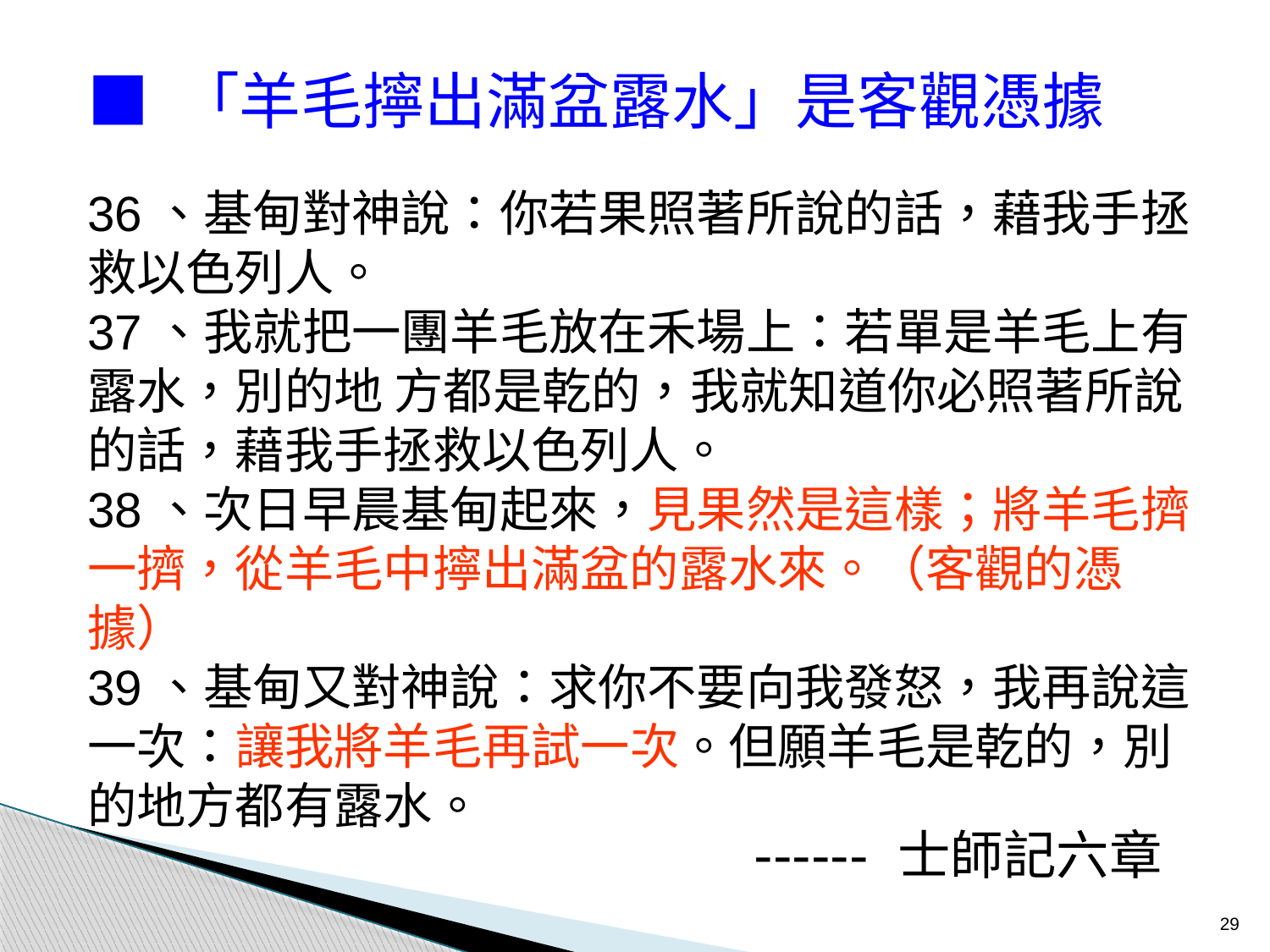

■ 「羊毛擰出滿盆露水」是客觀憑據
36、基甸對神說：你若果照著所說的話，藉我手拯救以色列人。
37、我就把一團羊毛放在禾場上：若單是羊毛上有 露水，別的地 方都是乾的，我就知道你必照著所說 的話，藉我手拯救以色列人。
38、次日早晨基甸起來，見果然是這樣；將羊毛擠一擠，從羊毛中擰出滿盆的露水來。（客觀的憑據）
39、基甸又對神說：求你不要向我發怒，我再說這一次：讓我將羊毛再試一次。但願羊毛是乾的，別的地方都有露水。
------ 士師記六章
29